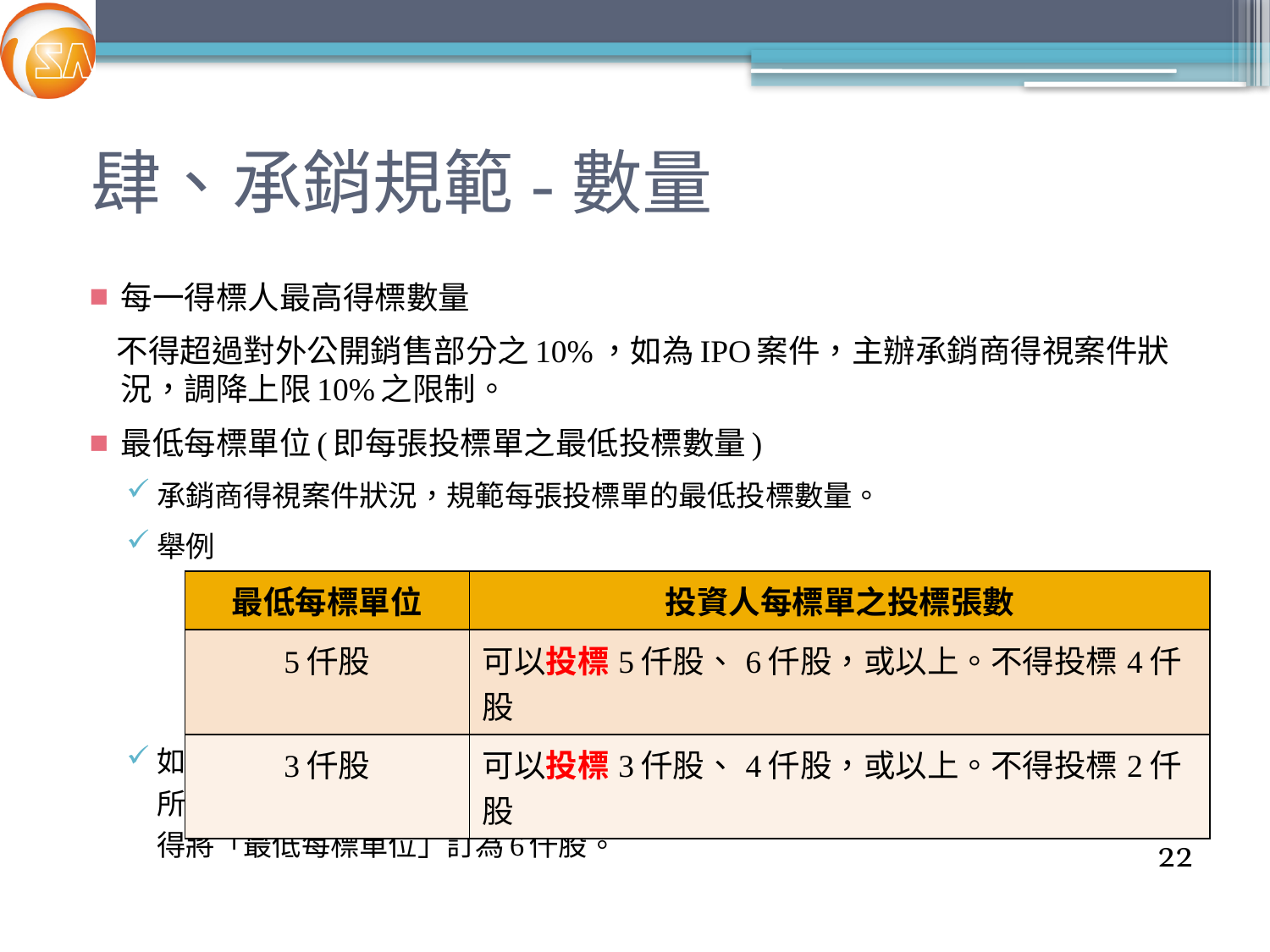

# 肆、承銷規範-數量
每一得標人最高得標數量
   不得超過對外公開銷售部分之10%，如為IPO案件，主辦承銷商得視案件狀況，調降上限10%之限制。
最低每標單位(即每張投標單之最低投標數量)
承銷商得視案件狀況，規範每張投標單的最低投標數量。
舉例

如係IPO案件，承銷商所訂之「最低每標單位」應以5,000股為上限。亦即承銷商所訂之「最低每標單位」 可以為1仟股或2仟股或3仟股或4仟股或5仟股，但不得將「最低每標單位」訂為6仟股。
| 最低每標單位 | 投資人每標單之投標張數 |
| --- | --- |
| 5仟股 | 可以投標5仟股、6仟股，或以上。不得投標4仟股 |
| 3仟股 | 可以投標3仟股、4仟股，或以上。不得投標2仟股 |
22